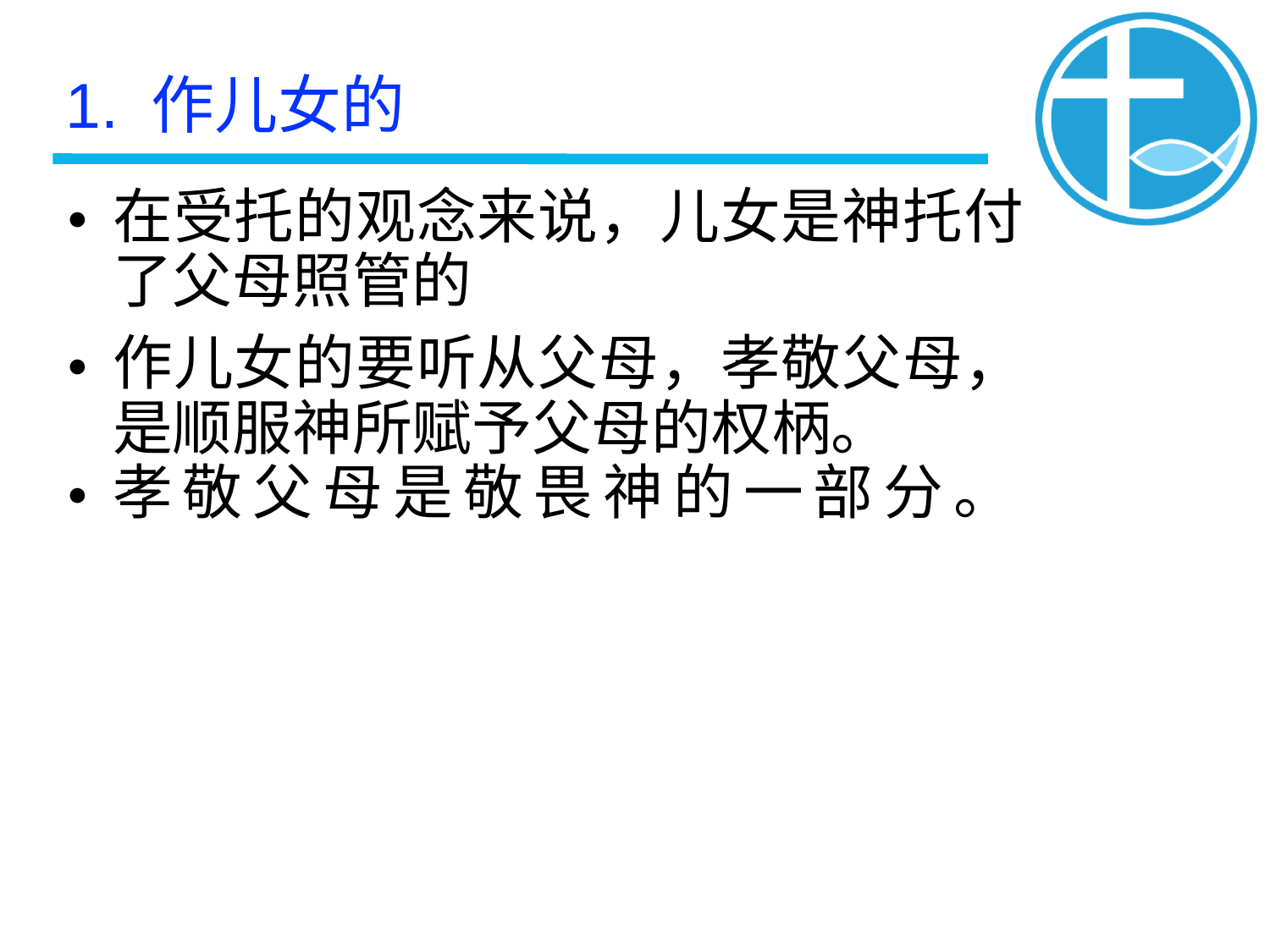

1. 作儿女的
在受托的观念来说，儿女是神托付了父母照管的
作儿女的要听从父母，孝敬父母，是顺服神所赋予父母的权柄。
孝敬父母是敬畏神的一部分。